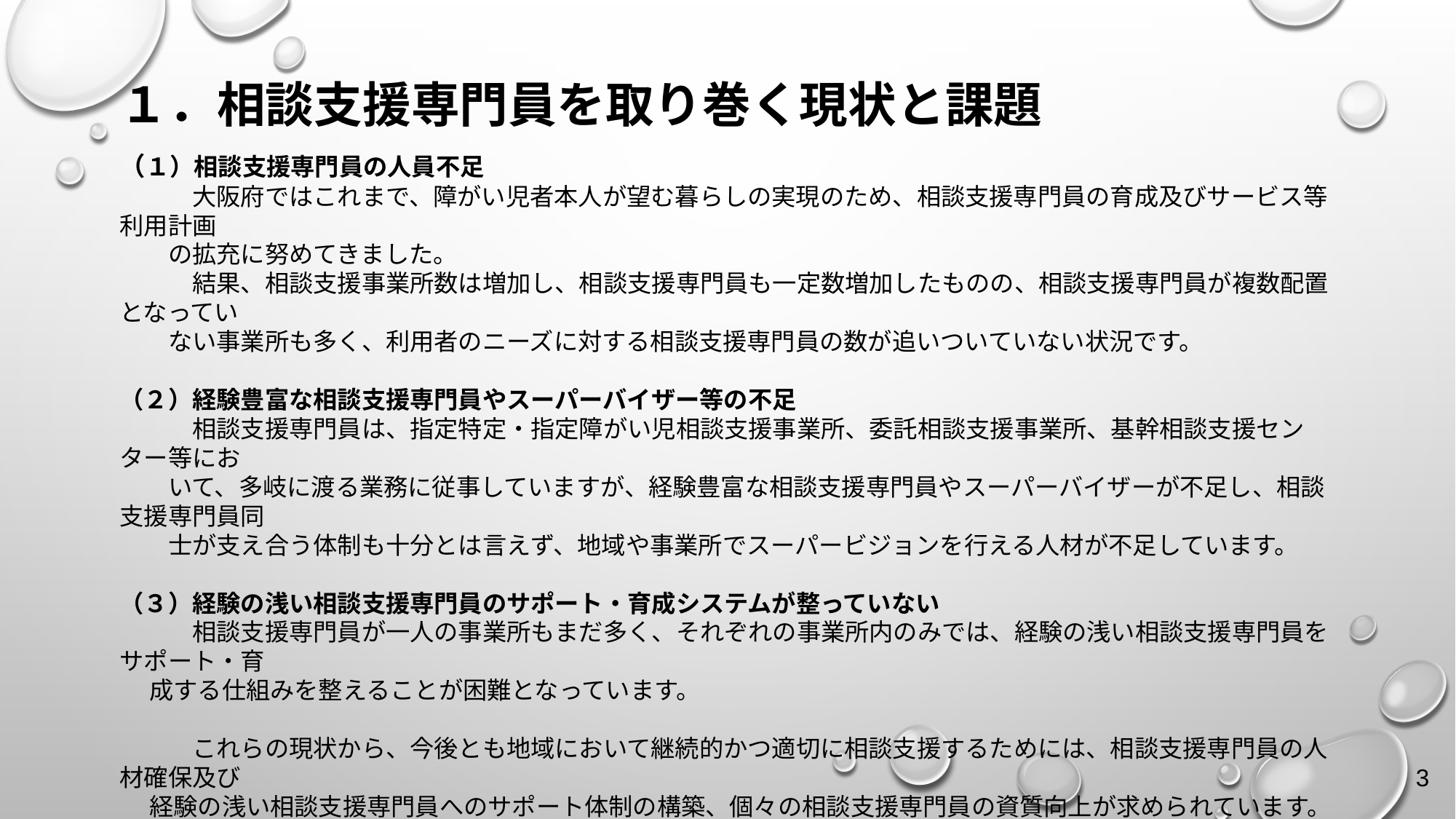

# １．相談支援専門員を取り巻く現状と課題
（１）相談支援専門員の人員不足
　　　大阪府ではこれまで、障がい児者本人が望む暮らしの実現のため、相談支援専門員の育成及びサービス等利用計画　　　
　　の拡充に努めてきました。
　　　結果、相談支援事業所数は増加し、相談支援専門員も一定数増加したものの、相談支援専門員が複数配置となってい
　　ない事業所も多く、利用者のニーズに対する相談支援専門員の数が追いついていない状況です。
（２）経験豊富な相談支援専門員やスーパーバイザー等の不足
　　　相談支援専門員は、指定特定・指定障がい児相談支援事業所、委託相談支援事業所、基幹相談支援センター等にお
　　いて、多岐に渡る業務に従事していますが、経験豊富な相談支援専門員やスーパーバイザーが不足し、相談支援専門員同
　　士が支え合う体制も十分とは言えず、地域や事業所でスーパービジョンを行える人材が不足しています。

（３）経験の浅い相談支援専門員のサポート・育成システムが整っていない
　　　相談支援専門員が一人の事業所もまだ多く、それぞれの事業所内のみでは、経験の浅い相談支援専門員をサポート・育
　 成する仕組みを整えることが困難となっています。

　　　これらの現状から、今後とも地域において継続的かつ適切に相談支援するためには、相談支援専門員の人材確保及び
　 経験の浅い相談支援専門員へのサポート体制の構築、個々の相談支援専門員の資質向上が求められています。
     また、経験豊富な相談支援専門員を中心とした相互による指導・助言、サポートにより、多岐にわたる相談業務の実践を
　 通じて相談支援専門員の資質向上が図られていることから、地域における相談支援専門員の相互連携の更なる充実とその
   中心となる経験豊富な相談支援専門員等（主任相談支援専門員等）の養成が求められています。
3